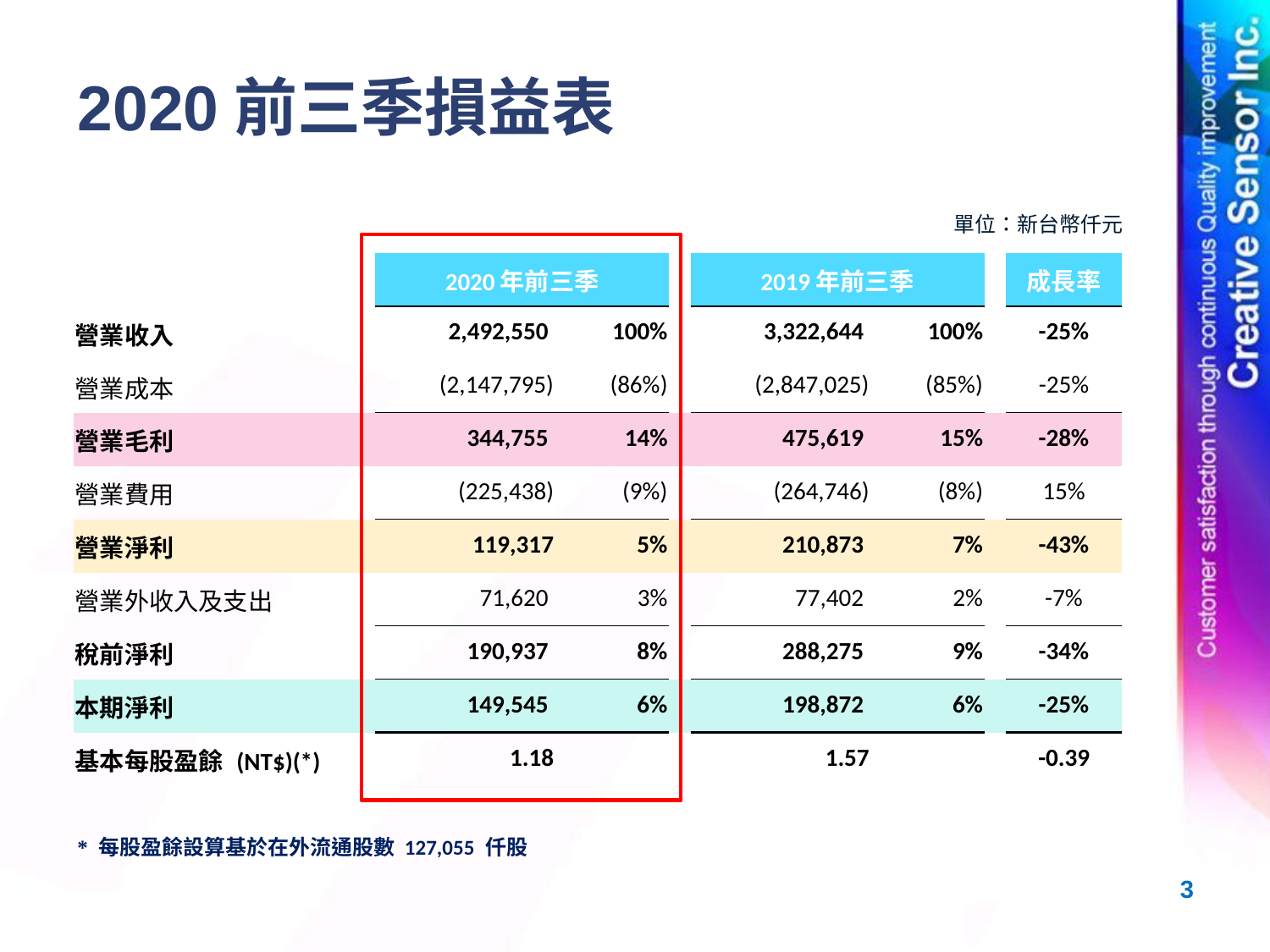

# 2020前三季損益表
單位：新台幣仟元

|  | 2020年前三季 |  |  | 2019年前三季 |  |  | 成長率 |
| --- | --- | --- | --- | --- | --- | --- | --- |
| 營業收入 | 2,492,550 | 100% |  | 3,322,644 | 100% |  | -25% |
| 營業成本 | (2,147,795) | (86%) |  | (2,847,025) | (85%) |  | -25% |
| 營業毛利 | 344,755 | 14% |  | 475,619 | 15% |  | -28% |
| 營業費用 | (225,438) | (9%) |  | (264,746) | (8%) |  | 15% |
| 營業淨利 | 119,317 | 5% |  | 210,873 | 7% |  | -43% |
| 營業外收入及支出 | 71,620 | 3% |  | 77,402 | 2% |  | -7% |
| 稅前淨利 | 190,937 | 8% |  | 288,275 | 9% |  | -34% |
| 本期淨利 | 149,545 | 6% |  | 198,872 | 6% |  | -25% |
| 基本每股盈餘 (NT$)(\*) | 1.18 |  |  | 1.57 |  |  | -0.39 |
* 每股盈餘設算基於在外流通股數 127,055 仟股
3